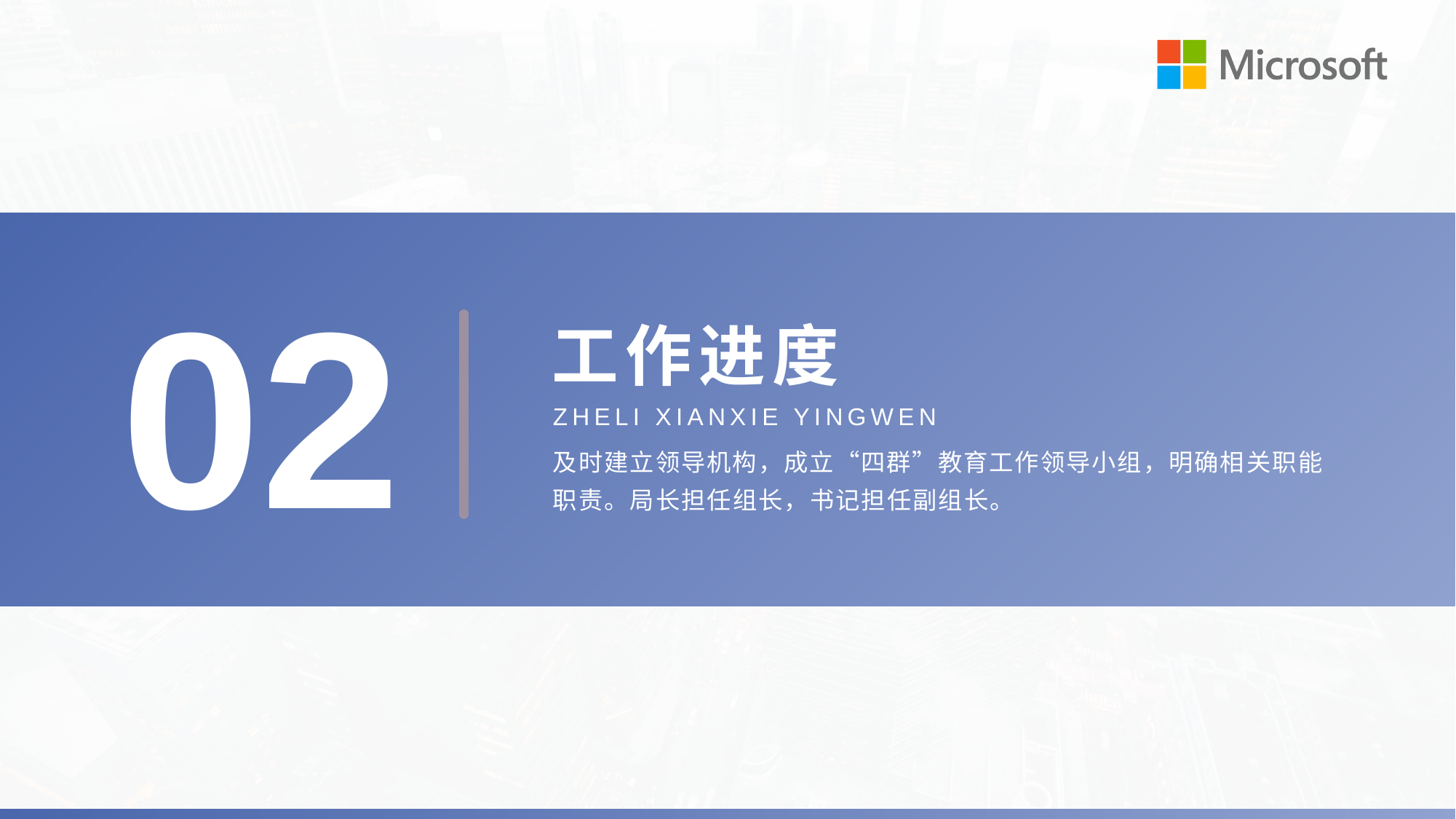

02
工作进度
ZHELI XIANXIE YINGWEN
及时建立领导机构，成立“四群”教育工作领导小组，明确相关职能职责。局长担任组长，书记担任副组长。